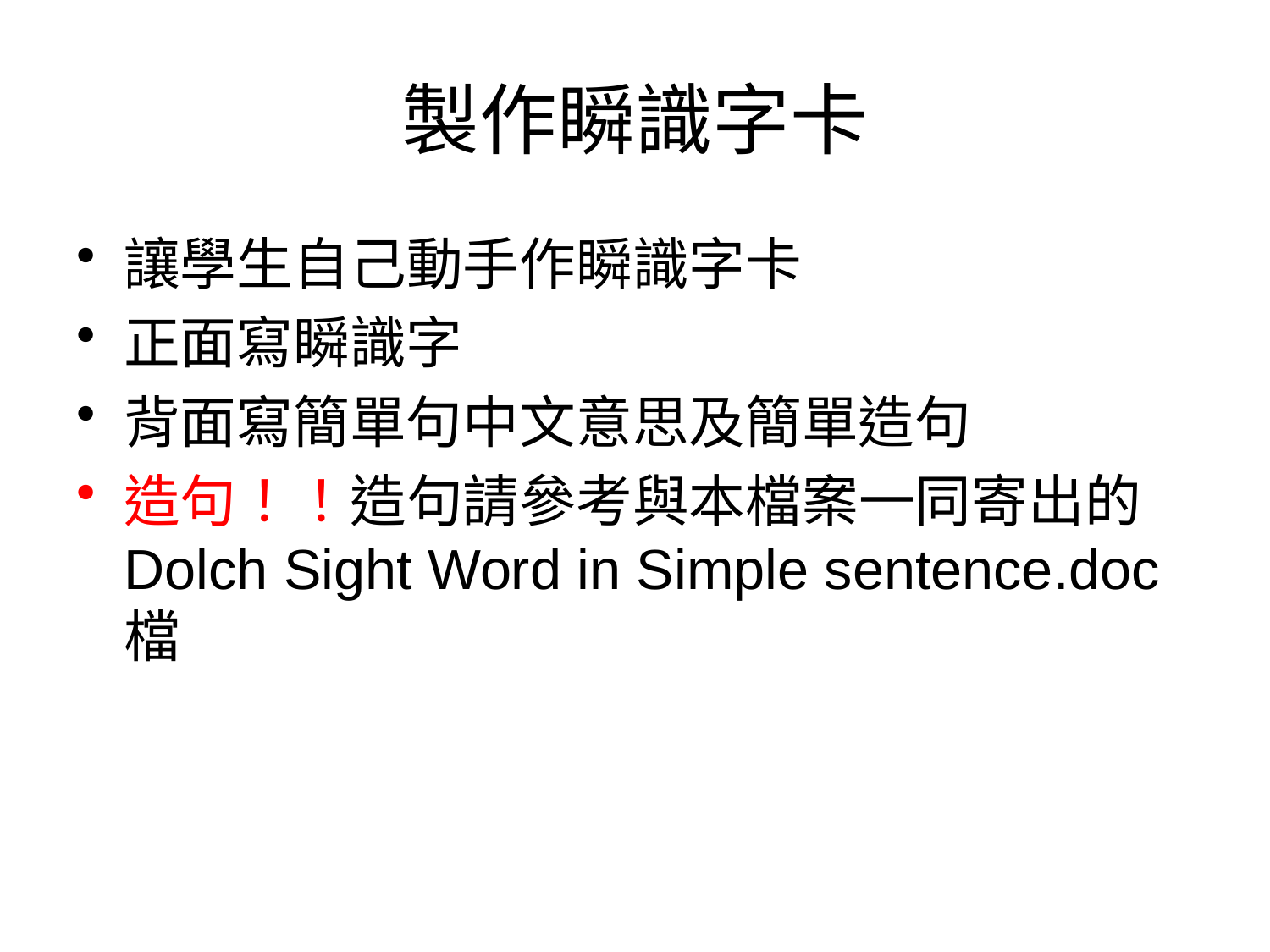

# 製作瞬識字卡
讓學生自己動手作瞬識字卡
正面寫瞬識字
背面寫簡單句中文意思及簡單造句
造句！！造句請參考與本檔案一同寄出的Dolch Sight Word in Simple sentence.doc檔